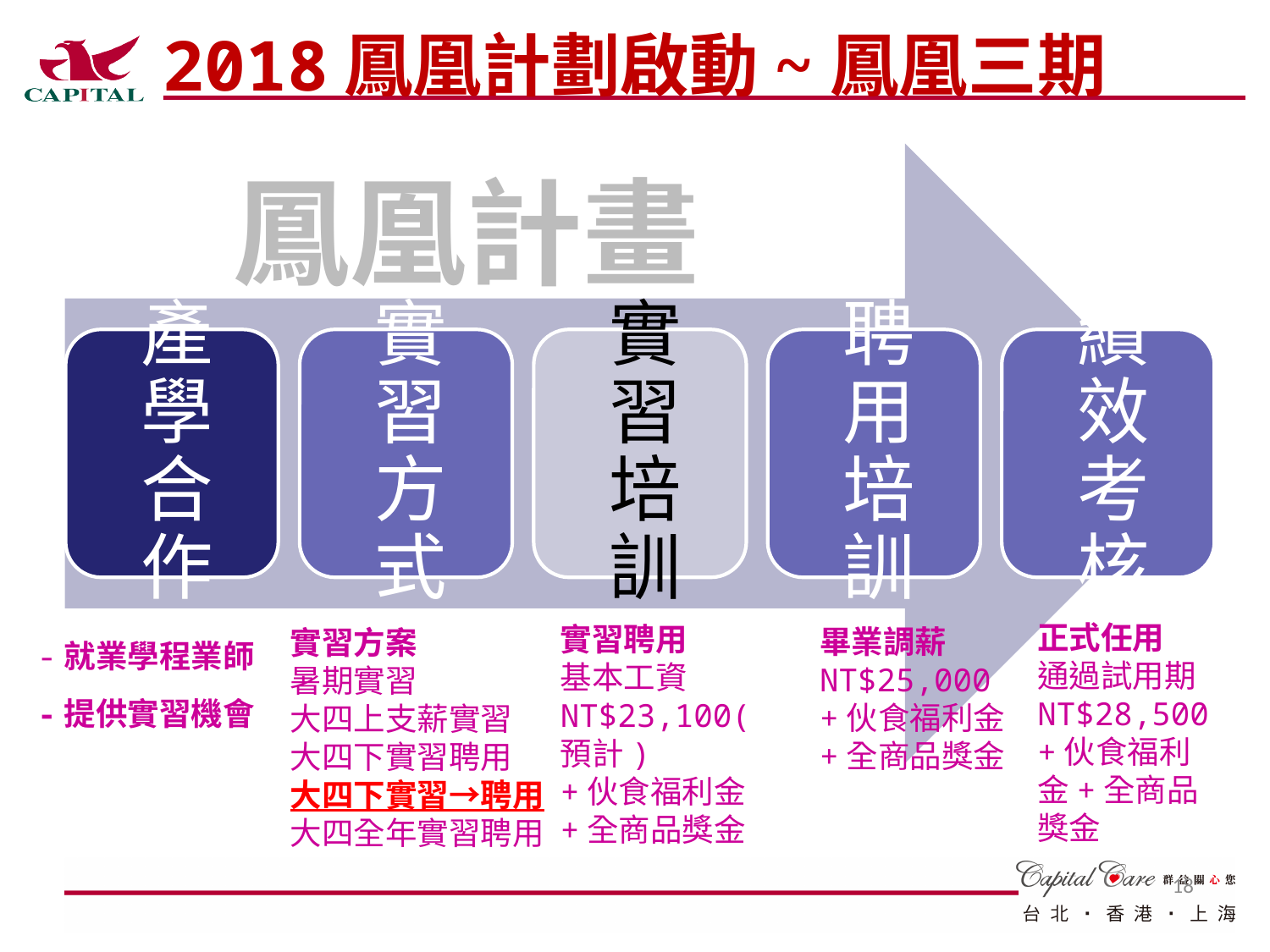

2018鳳凰計劃啟動~鳳凰三期
產學合作
實習方式
實習培訓
聘用培訓
績效考核
鳳凰計畫
-就業學程業師
-提供實習機會
正式任用
通過試用期
NT$28,500
+伙食福利金+全商品獎金
實習聘用
基本工資
NT$23,100(預計)
+伙食福利金
+全商品獎金

畢業調薪
NT$25,000
+伙食福利金
+全商品獎金

實習方案
暑期實習
大四上支薪實習
大四下實習聘用
大四下實習→聘用
大四全年實習聘用

18